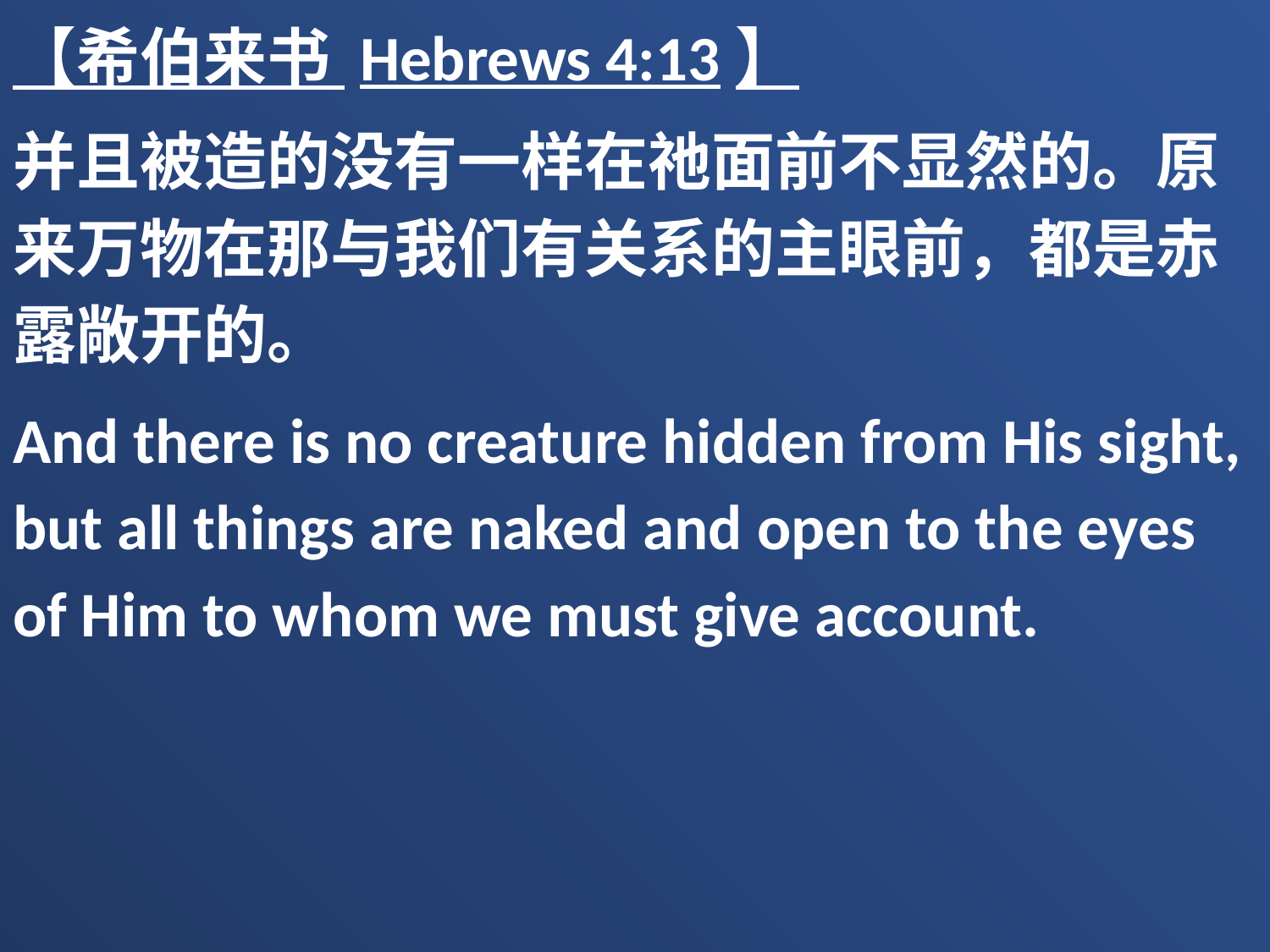

【希伯来书 Hebrews 4:13】
并且被造的没有一样在祂面前不显然的。原来万物在那与我们有关系的主眼前，都是赤露敞开的。
And there is no creature hidden from His sight, but all things are naked and open to the eyes of Him to whom we must give account.